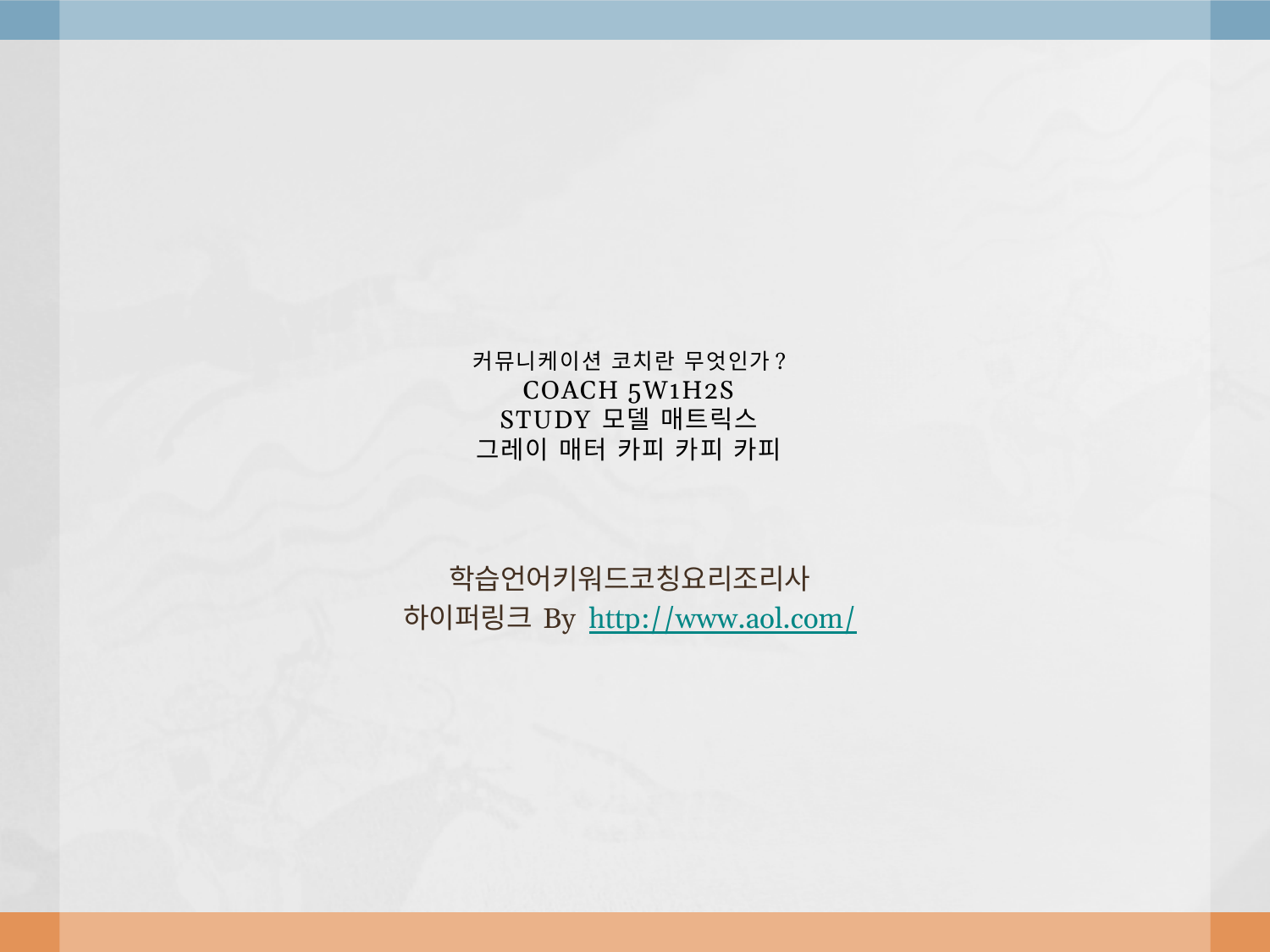

# 커뮤니케이션 코치란 무엇인가? COACH 5W1H2S STUDY 모델 매트릭스 그레이 매터 카피 카피 카피

학습언어키워드코칭요리조리사
하이퍼링크 By  http://www.aol.com/